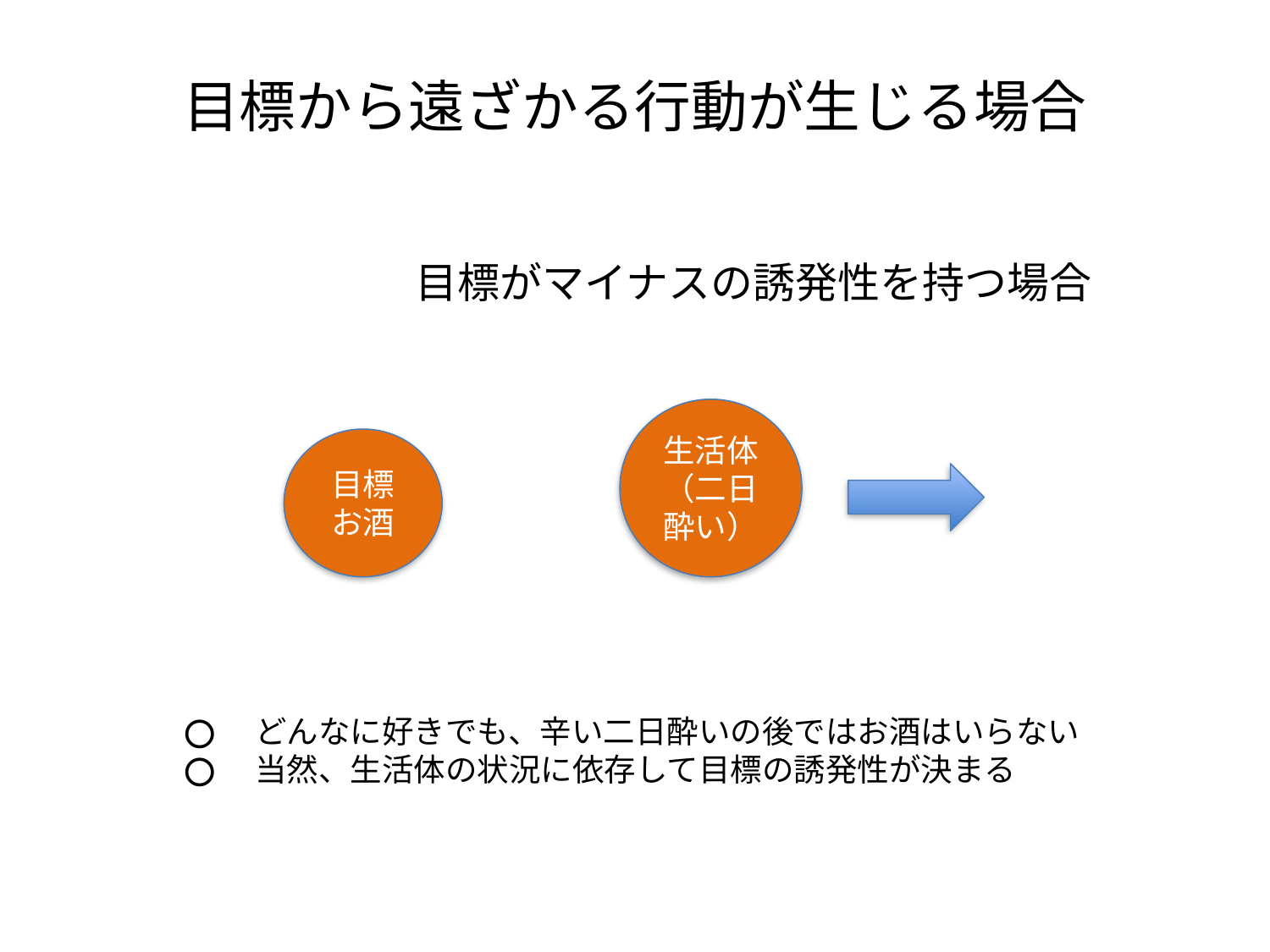

# 目標から遠ざかる行動が生じる場合

　　　　　　　　目標がマイナスの誘発性を持つ場合

生活体（二日酔い）
目標お酒

⭕️　どんなに好きでも、辛い二日酔いの後ではお酒はいらない
⭕️　当然、生活体の状況に依存して目標の誘発性が決まる